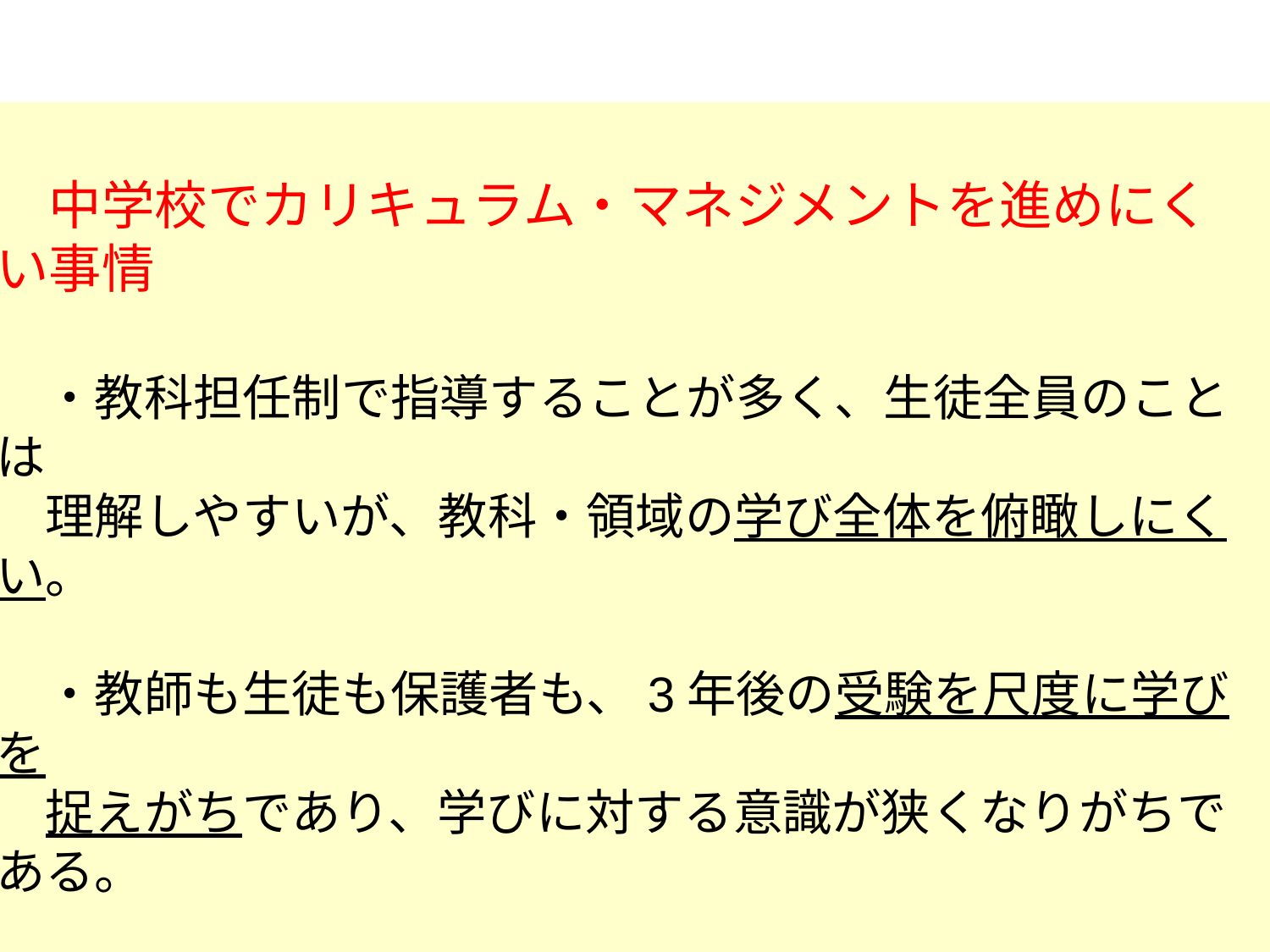

中学校でカリキュラム・マネジメントを進めにくい事情

　・教科担任制で指導することが多く、生徒全員のことは
　理解しやすいが、教科・領域の学び全体を俯瞰しにくい。

　・教師も生徒も保護者も、3年後の受験を尺度に学びを
　捉えがちであり、学びに対する意識が狭くなりがちである。

　・評価の公平性を考えるあまり、決まりきった内容をど
　れだけ答えられるか、数値化できる内容で評価しがち。